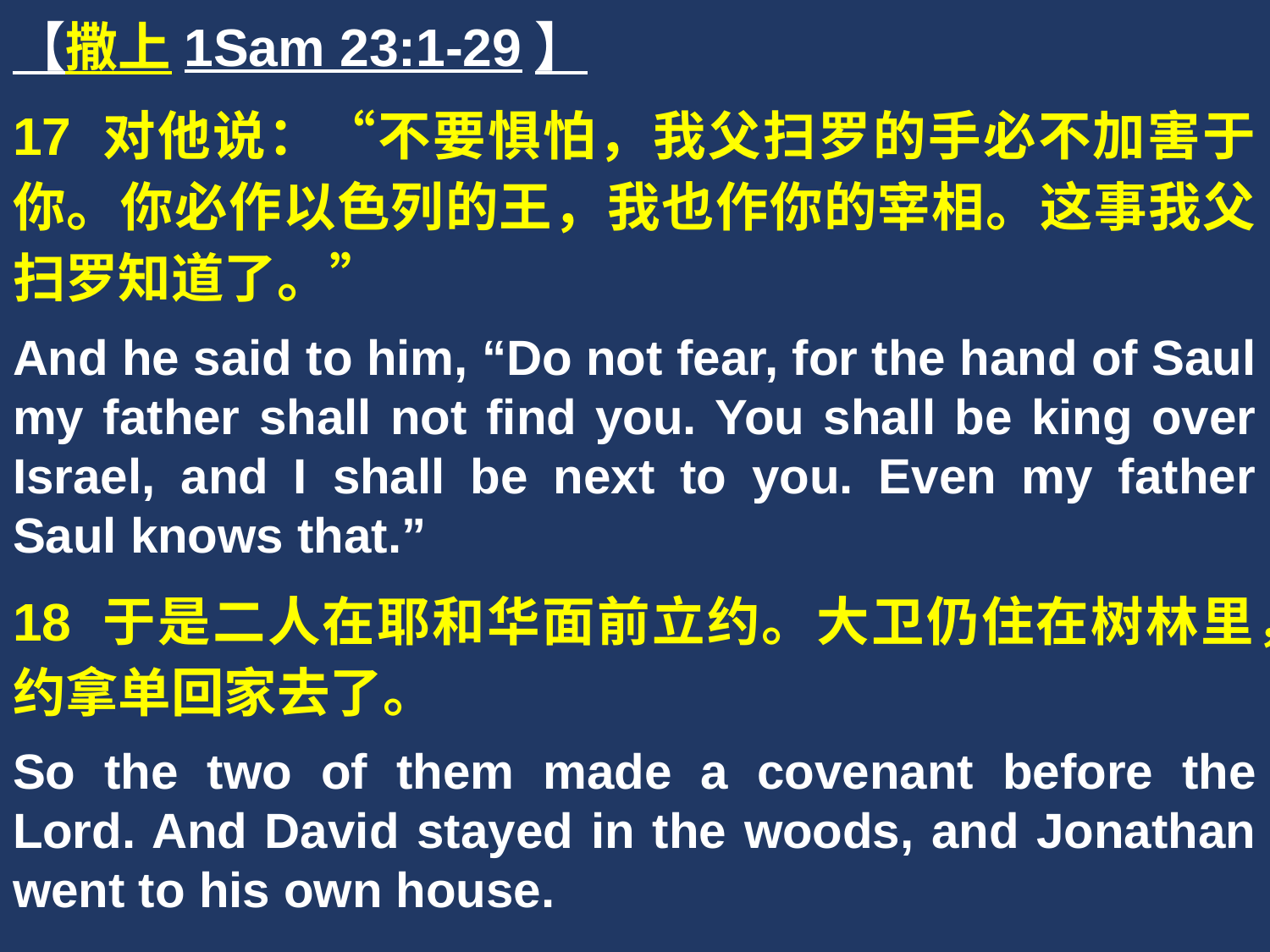

【撒上1Sam 23:1-29】
17 对他说：“不要惧怕，我父扫罗的手必不加害于你。你必作以色列的王，我也作你的宰相。这事我父扫罗知道了。”
And he said to him, “Do not fear, for the hand of Saul my father shall not find you. You shall be king over Israel, and I shall be next to you. Even my father Saul knows that.”
18 于是二人在耶和华面前立约。大卫仍住在树林里，约拿单回家去了。
So the two of them made a covenant before the Lord. And David stayed in the woods, and Jonathan went to his own house.